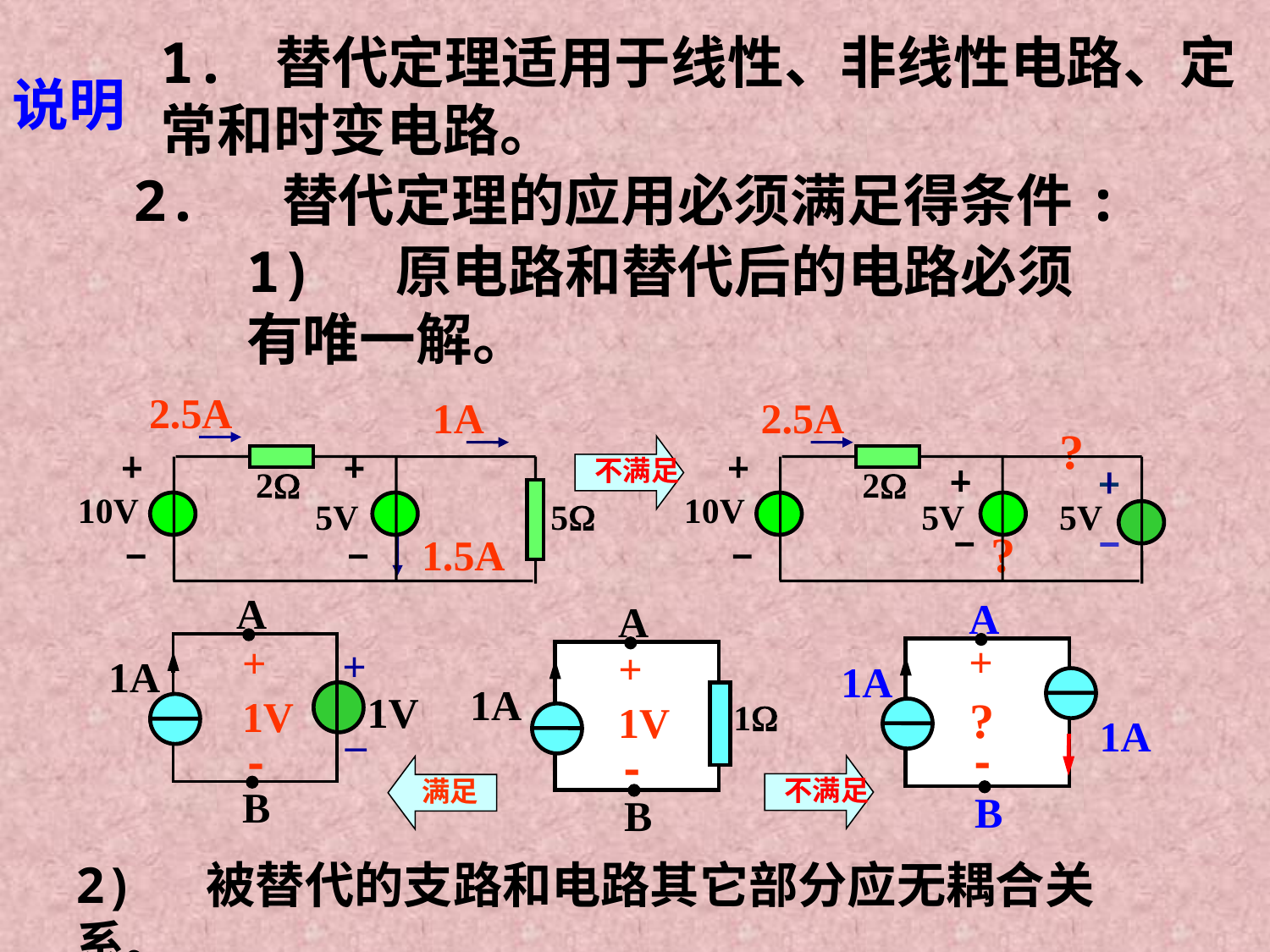

1. 替代定理适用于线性、非线性电路、定常和时变电路。
说明
2.  替代定理的应用必须满足得条件:
1)  原电路和替代后的电路必须有唯一解。
2.5A
1A

2Ω

10V
5V
5Ω

1.5A

2.5A
?

2Ω

10V

5V
5V

?

不满足
A

+
1V
-
+

1A

1V

_
B

A
+
?
-

1A

1A

B

A
+
1V
-

1A

1Ω

B

不满足

满足
2)  被替代的支路和电路其它部分应无耦合关系。